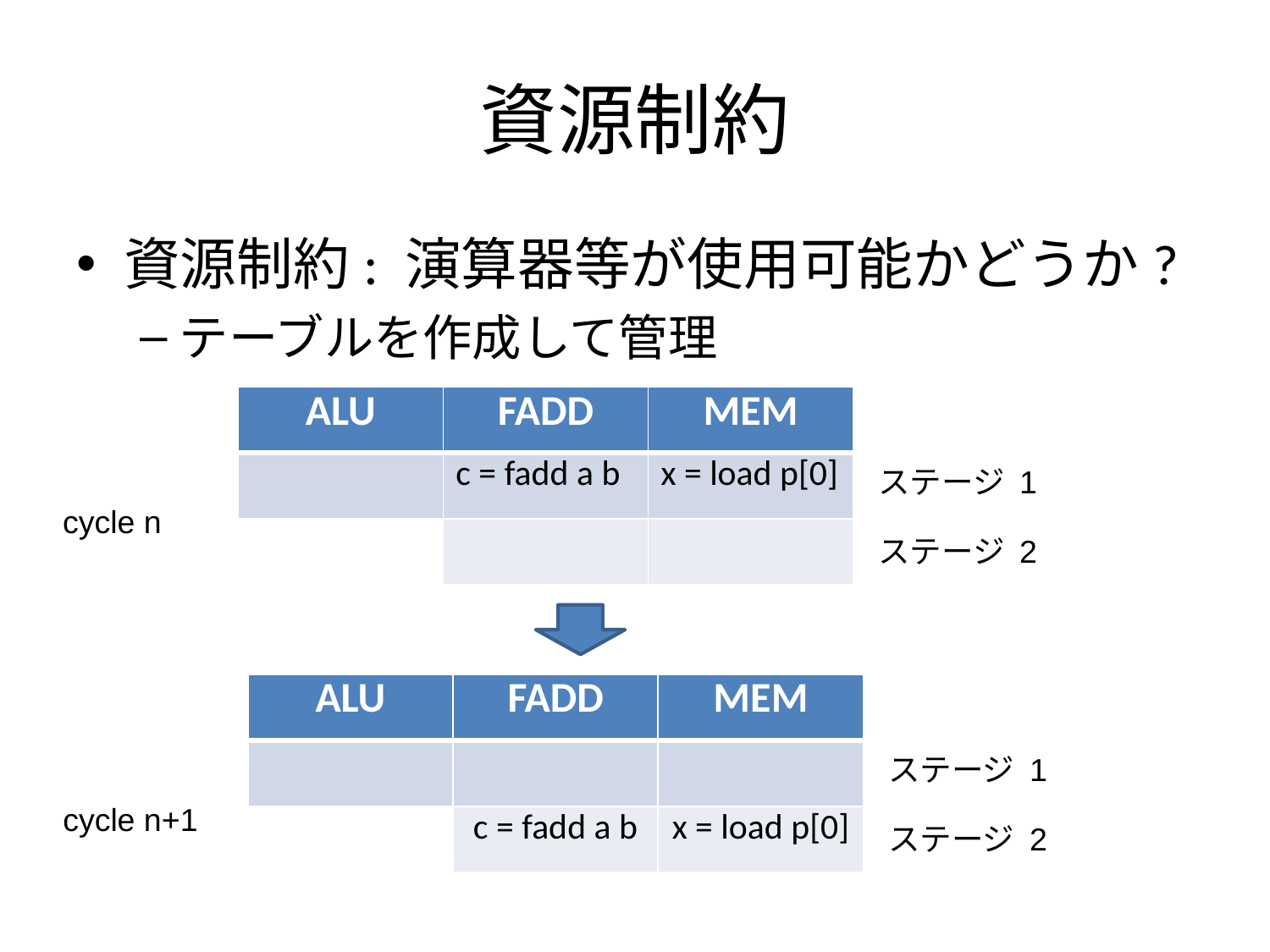

# 資源制約
資源制約: 演算器等が使用可能かどうか?
テーブルを作成して管理

| ALU | FADD | MEM |
| --- | --- | --- |
|  | c = fadd a b | x = load p[0] |
|  |  |  |
ステージ 1
cycle n
ステージ 2

| ALU | FADD | MEM |
| --- | --- | --- |
|  |  |  |
|  | c = fadd a b | x = load p[0] |
ステージ 1
cycle n+1
ステージ 2